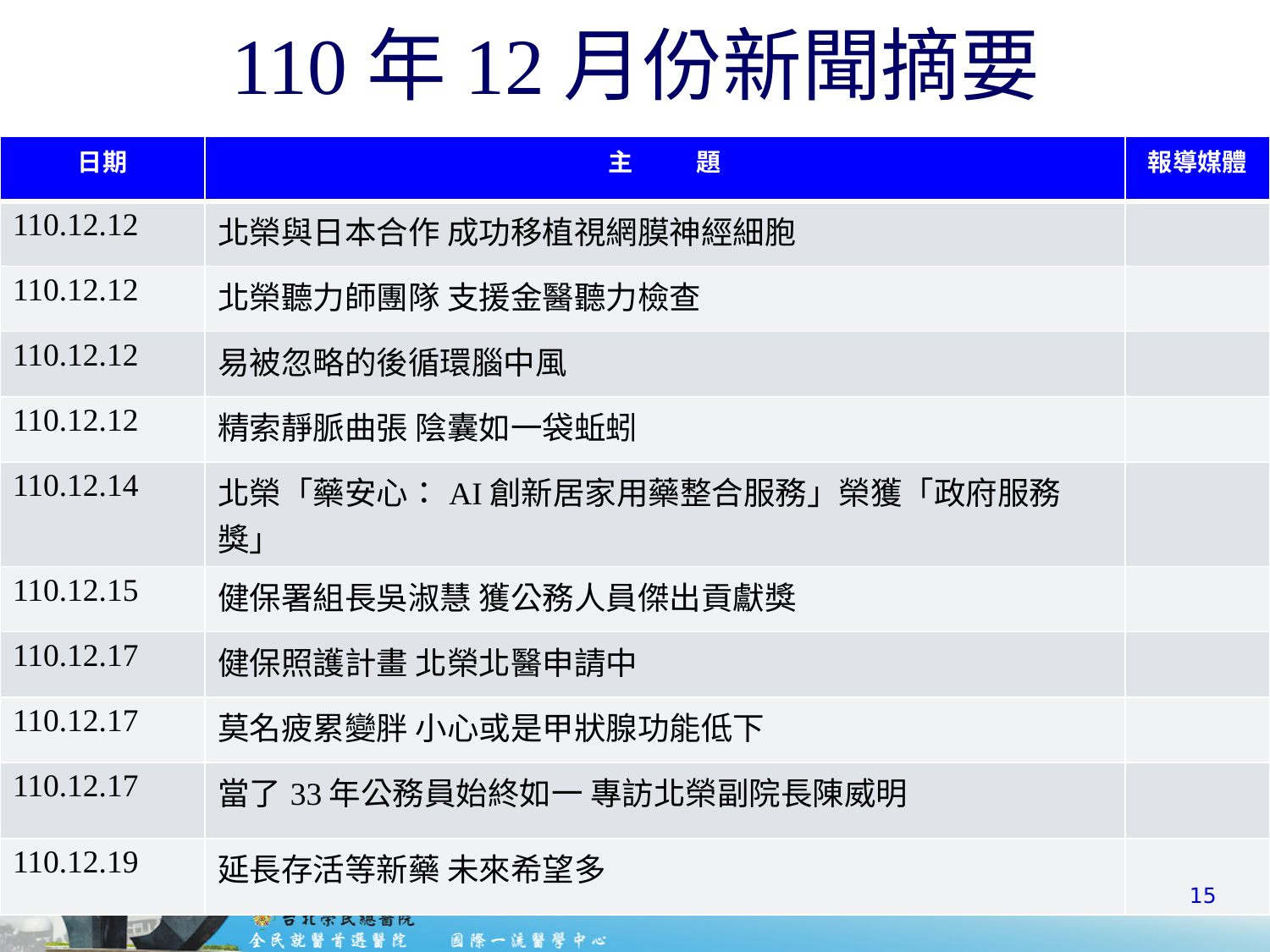

# 110年12月份新聞摘要
| 日期 | 主 題 | 報導媒體 |
| --- | --- | --- |
| 110.12.12 | 北榮與日本合作 成功移植視網膜神經細胞 |  |
| 110.12.12 | 北榮聽力師團隊 支援金醫聽力檢查 |  |
| 110.12.12 | 易被忽略的後循環腦中風 |  |
| 110.12.12 | 精索靜脈曲張 陰囊如一袋蚯蚓 |  |
| 110.12.14 | 北榮「藥安心：AI創新居家用藥整合服務」榮獲「政府服務獎」 |  |
| 110.12.15 | 健保署組長吳淑慧 獲公務人員傑出貢獻獎 |  |
| 110.12.17 | 健保照護計畫 北榮北醫申請中 |  |
| 110.12.17 | 莫名疲累變胖 小心或是甲狀腺功能低下 |  |
| 110.12.17 | 當了33年公務員始終如一 專訪北榮副院長陳威明 |  |
| 110.12.19 | 延長存活等新藥 未來希望多 |  |
15